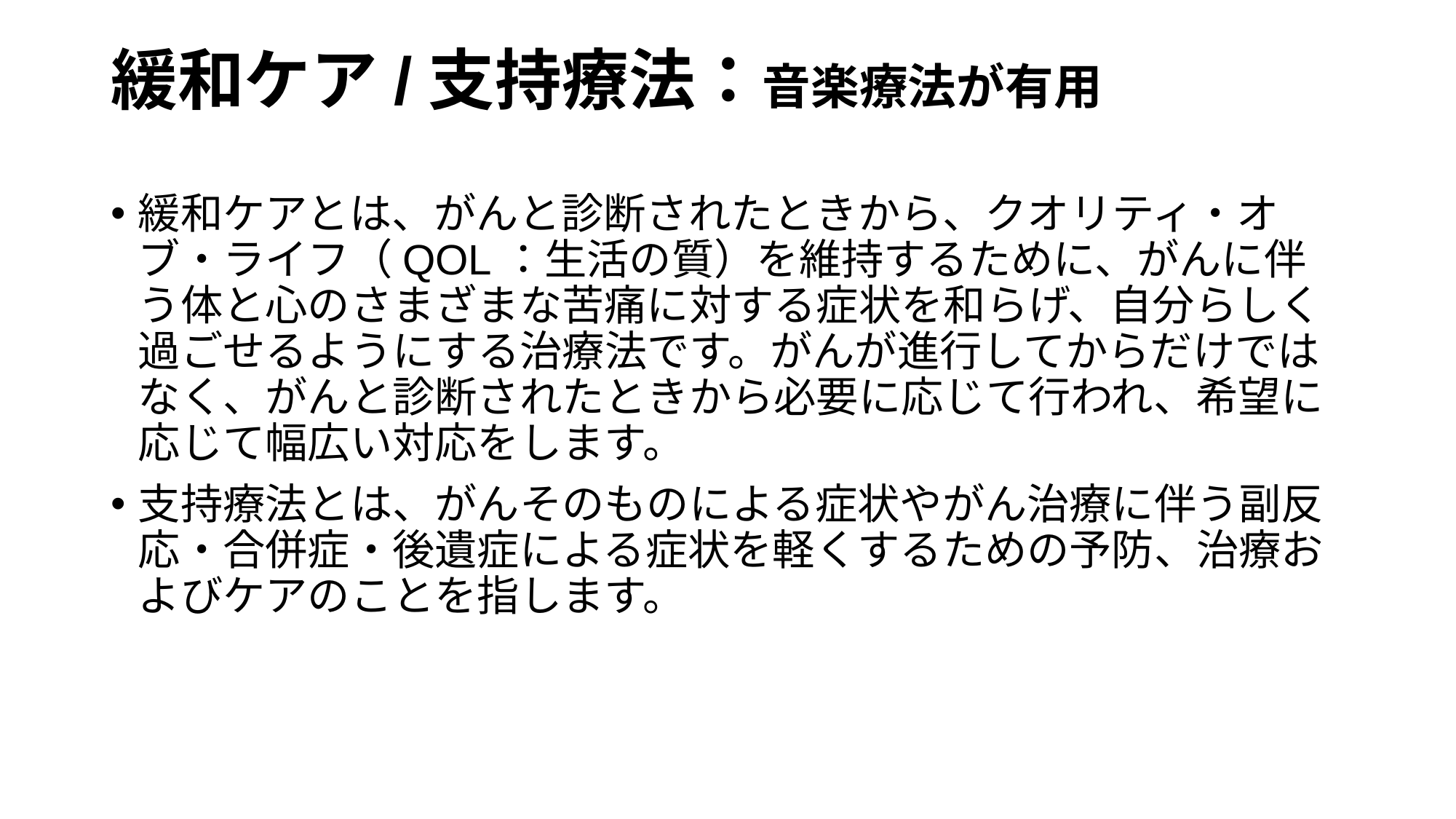

# 緩和ケア/支持療法：音楽療法が有用
緩和ケアとは、がんと診断されたときから、クオリティ・オブ・ライフ（QOL：生活の質）を維持するために、がんに伴う体と心のさまざまな苦痛に対する症状を和らげ、自分らしく過ごせるようにする治療法です。がんが進行してからだけではなく、がんと診断されたときから必要に応じて行われ、希望に応じて幅広い対応をします。
支持療法とは、がんそのものによる症状やがん治療に伴う副反応・合併症・後遺症による症状を軽くするための予防、治療およびケアのことを指します。